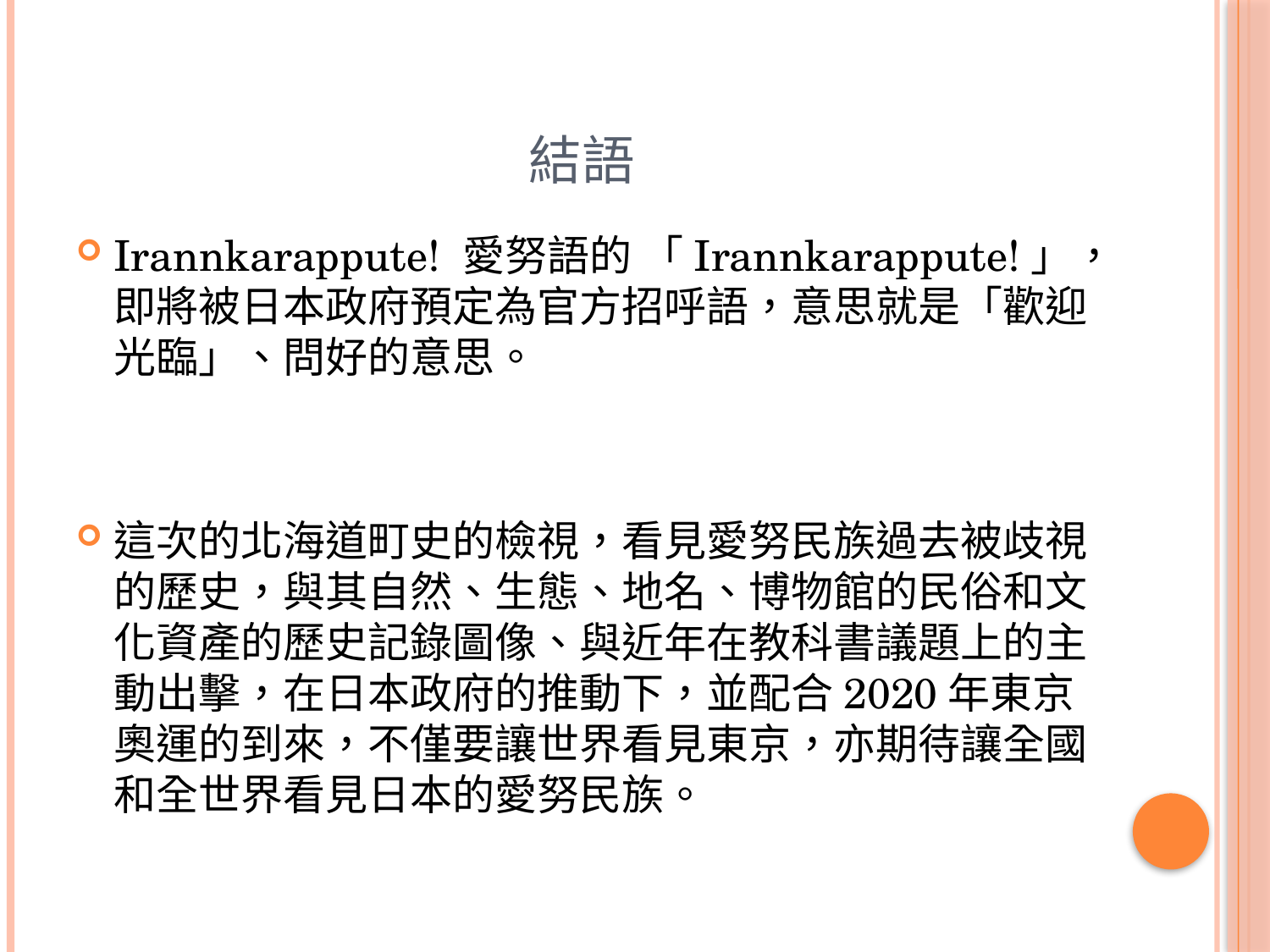

# 結語
Irannkarappute! 愛努語的 「Irannkarappute!」，即將被日本政府預定為官方招呼語，意思就是「歡迎光臨」、問好的意思。

這次的北海道町史的檢視，看見愛努民族過去被歧視的歷史，與其自然、生態、地名、博物館的民俗和文化資產的歷史記錄圖像、與近年在教科書議題上的主動出擊，在日本政府的推動下，並配合2020年東京奧運的到來，不僅要讓世界看見東京，亦期待讓全國和全世界看見日本的愛努民族。